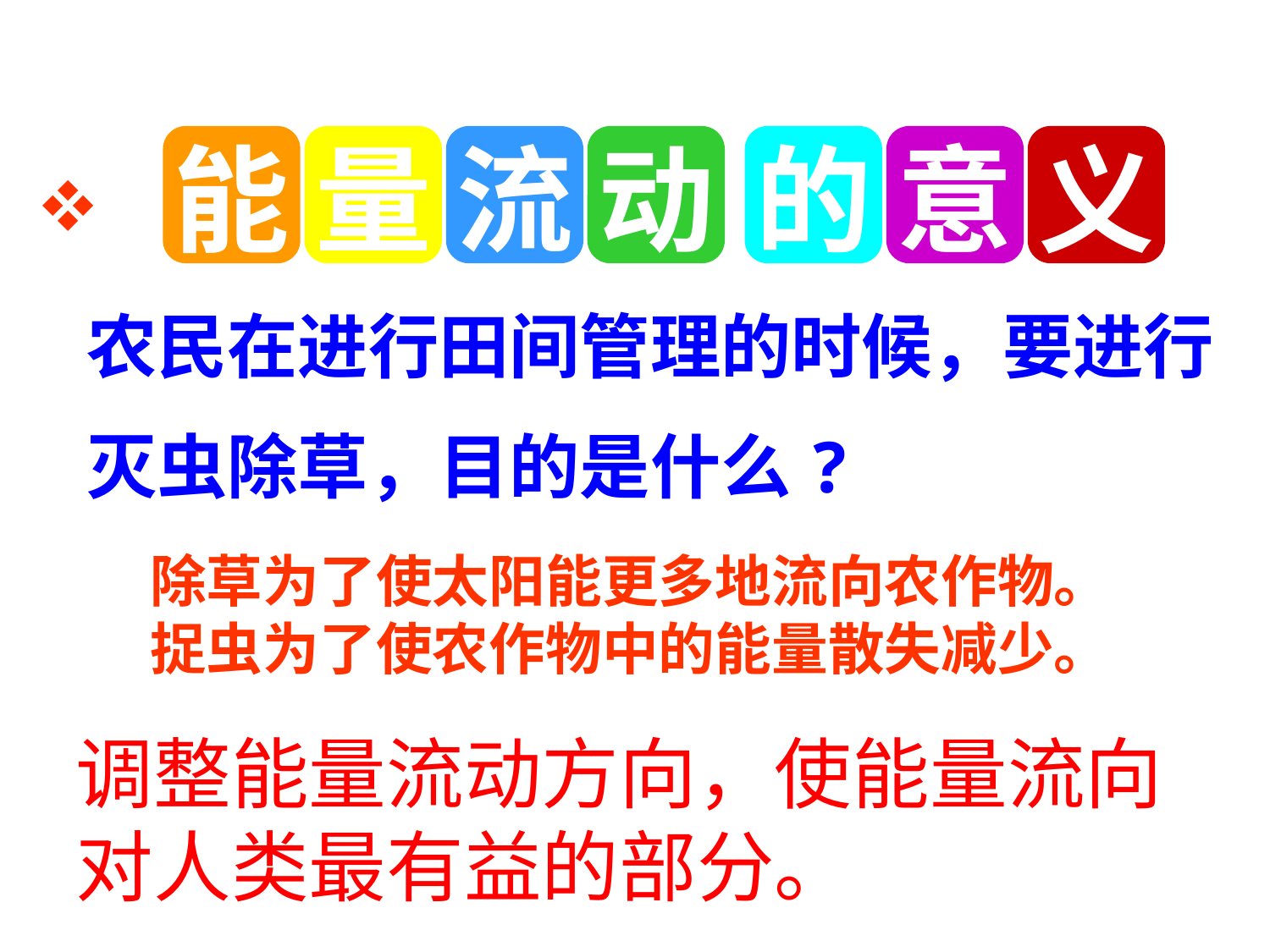

能
量
流
动
的
意
义

农民在进行田间管理的时候，要进行
灭虫除草，目的是什么?

除草为了使太阳能更多地流向农作物。捉虫为了使农作物中的能量散失减少。
调整能量流动方向，使能量流向对人类最有益的部分。